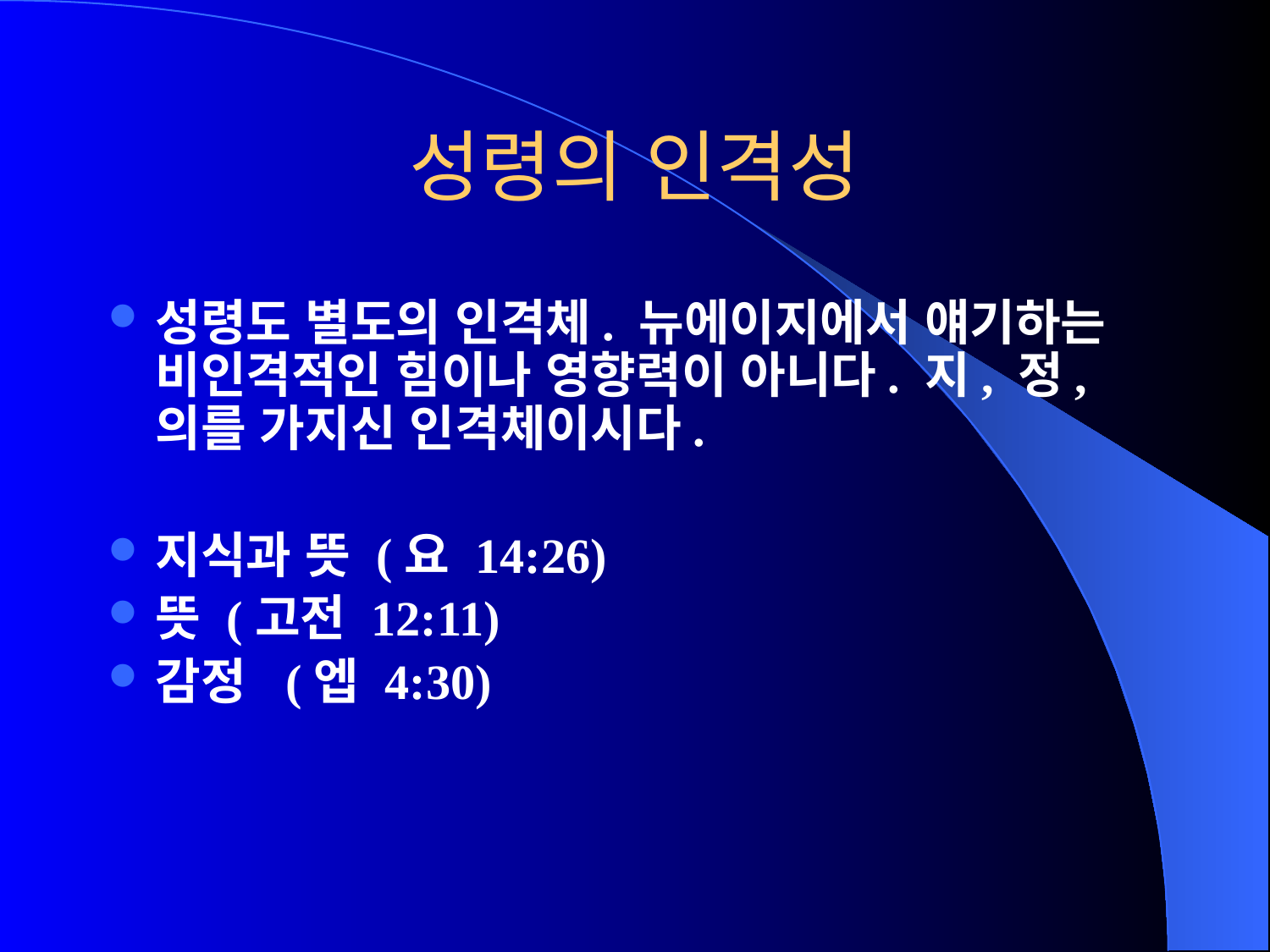

# 성령의 인격성

성령도 별도의 인격체. 뉴에이지에서 얘기하는 비인격적인 힘이나 영향력이 아니다. 지, 정, 의를 가지신 인격체이시다.

지식과 뜻 (요 14:26)
뜻 (고전 12:11)
감정  (엡 4:30)